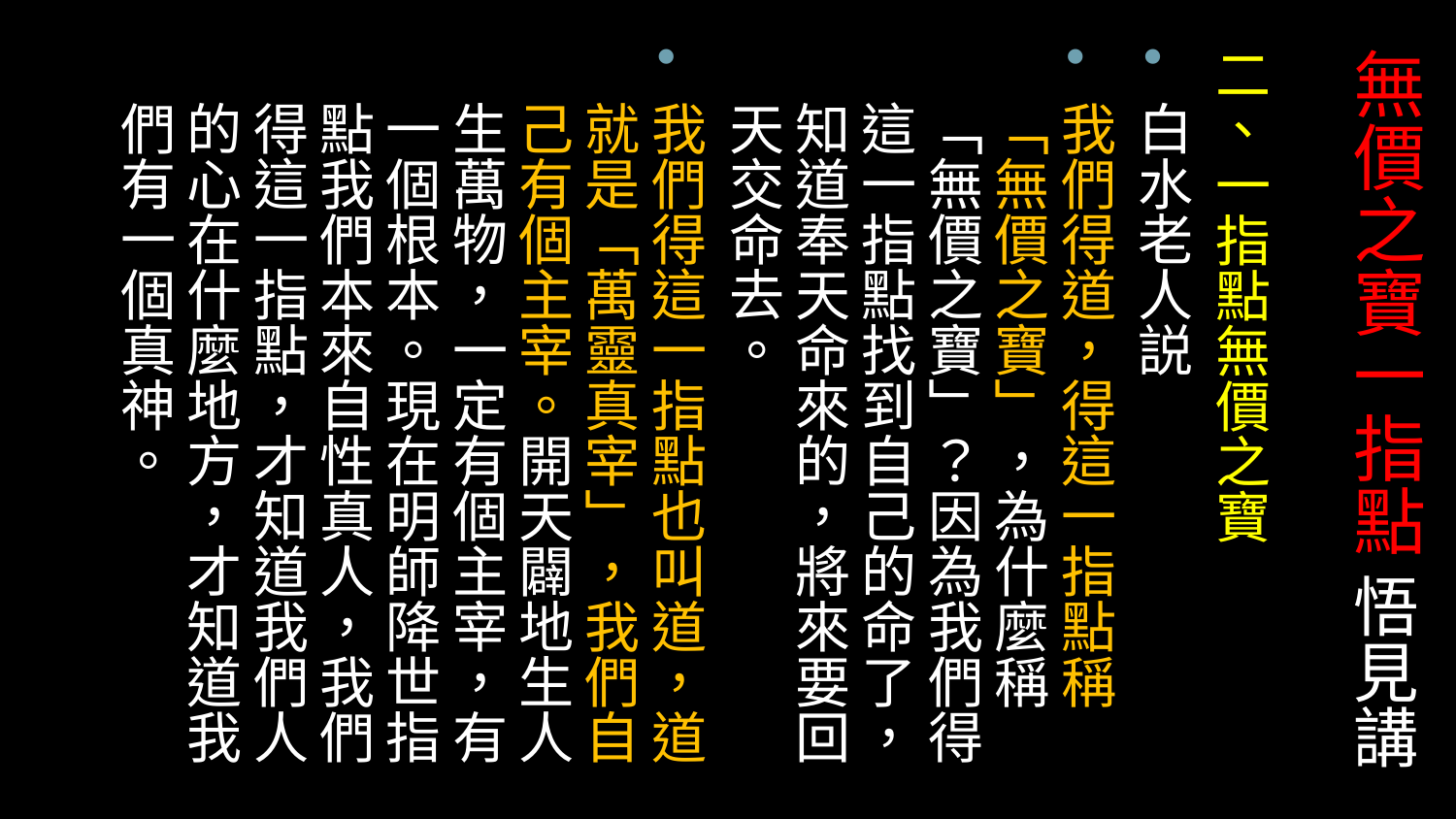

# 無價之寶一指點 悟見講
二、一指點無價之寶
白水老人説
我們得道，得這一指點稱「無價之寶」，為什麼稱「無價之寶」？因為我們得這一指點找到自己的命了，知道奉天命來的，將來要回天交命去。
我們得這一指點也叫道，道就是「萬靈真宰」，我們自己有個主宰。開天闢地生人生萬物，一定有個主宰，有一個根本。現在明師降世指點我們本來自性真人，我們得這一指點，才知道我們人的心在什麼地方，才知道我們有一個真神。